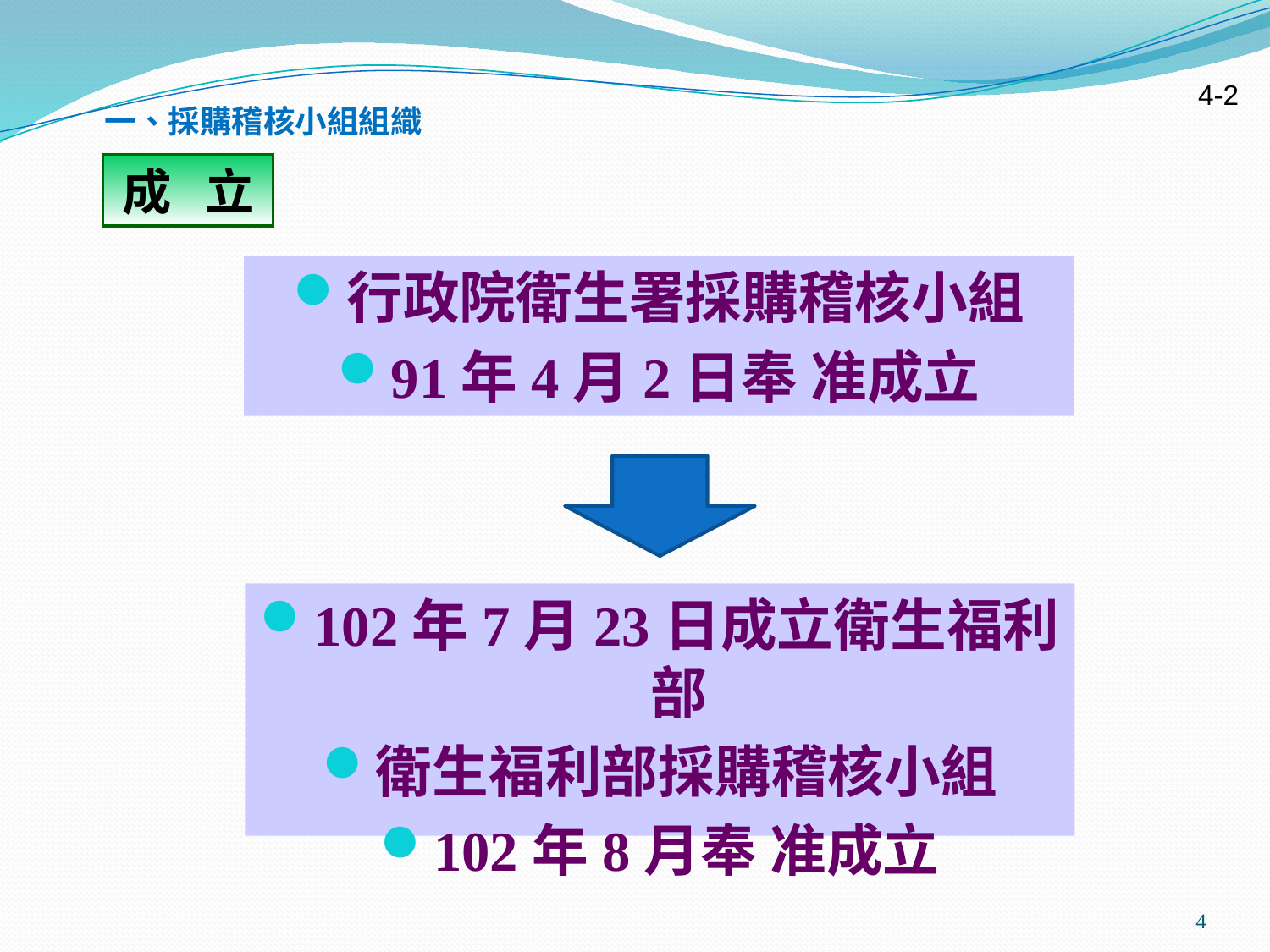

4-2
# 一、採購稽核小組組織
成   立
行政院衛生署採購稽核小組
91年4月2日奉 准成立

102年7月23日成立衛生福利部
衛生福利部採購稽核小組
102年8月奉 准成立

4